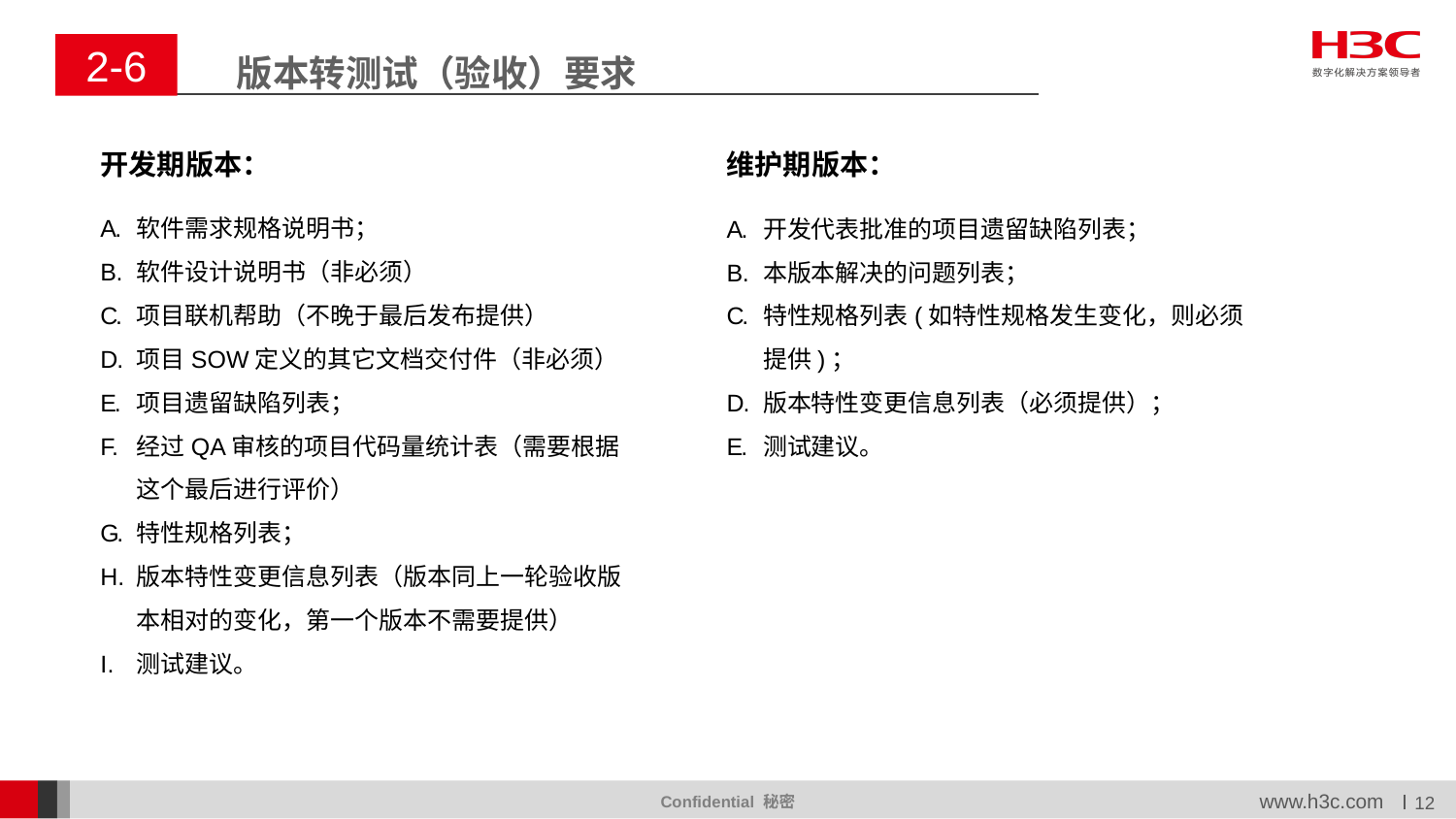

2-6
版本转测试（验收）要求
开发期版本：
维护期版本：
软件需求规格说明书；
软件设计说明书（非必须）
项目联机帮助（不晚于最后发布提供）
项目SOW定义的其它文档交付件（非必须）
项目遗留缺陷列表；
经过QA审核的项目代码量统计表（需要根据这个最后进行评价）
特性规格列表；
版本特性变更信息列表（版本同上一轮验收版本相对的变化，第一个版本不需要提供）
测试建议。
开发代表批准的项目遗留缺陷列表；
本版本解决的问题列表；
特性规格列表(如特性规格发生变化，则必须提供)；
版本特性变更信息列表（必须提供）；
测试建议。